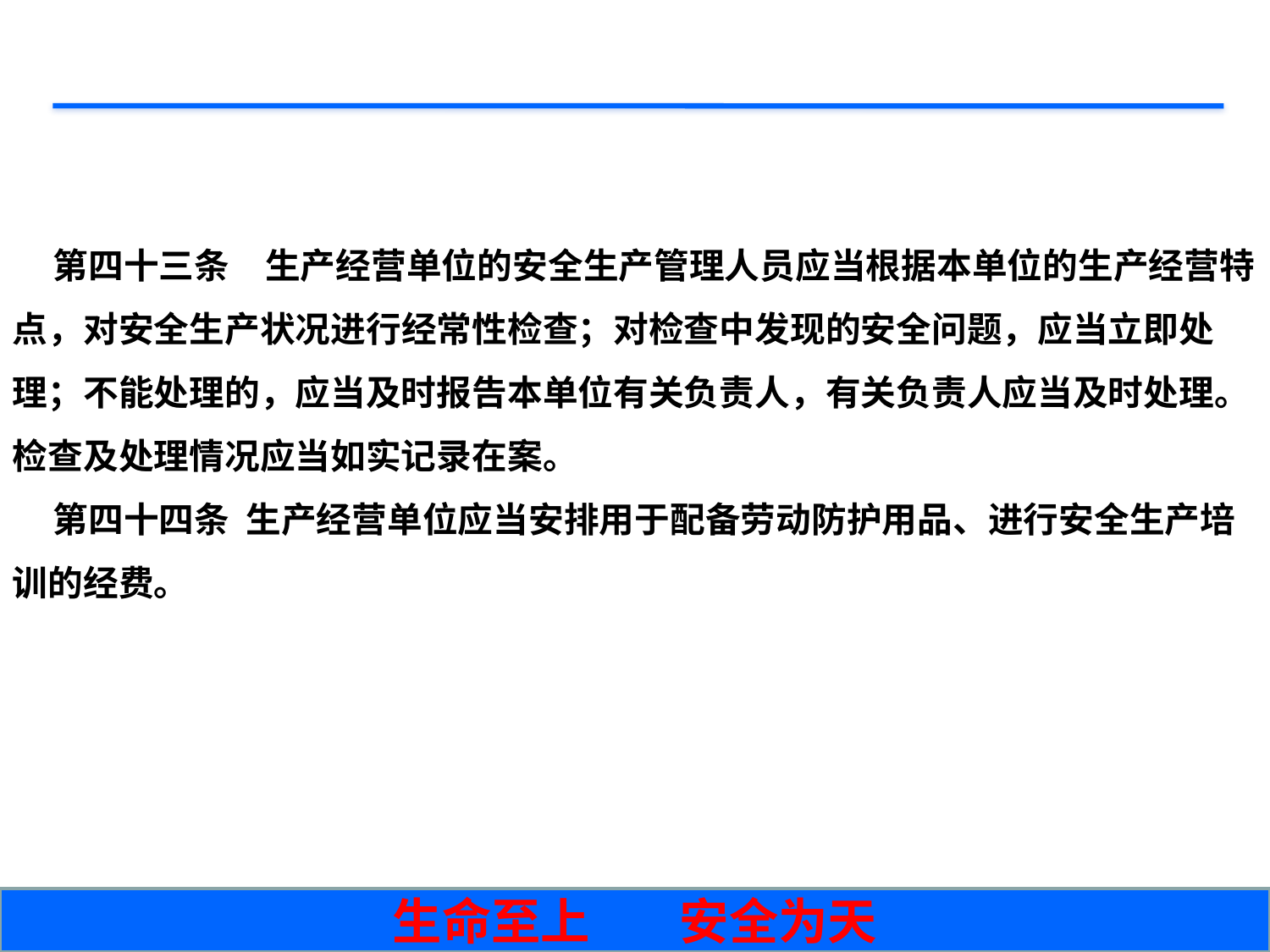

第四十三条　生产经营单位的安全生产管理人员应当根据本单位的生产经营特点，对安全生产状况进行经常性检查；对检查中发现的安全问题，应当立即处理；不能处理的，应当及时报告本单位有关负责人，有关负责人应当及时处理。检查及处理情况应当如实记录在案。
    第四十四条  生产经营单位应当安排用于配备劳动防护用品、进行安全生产培训的经费。